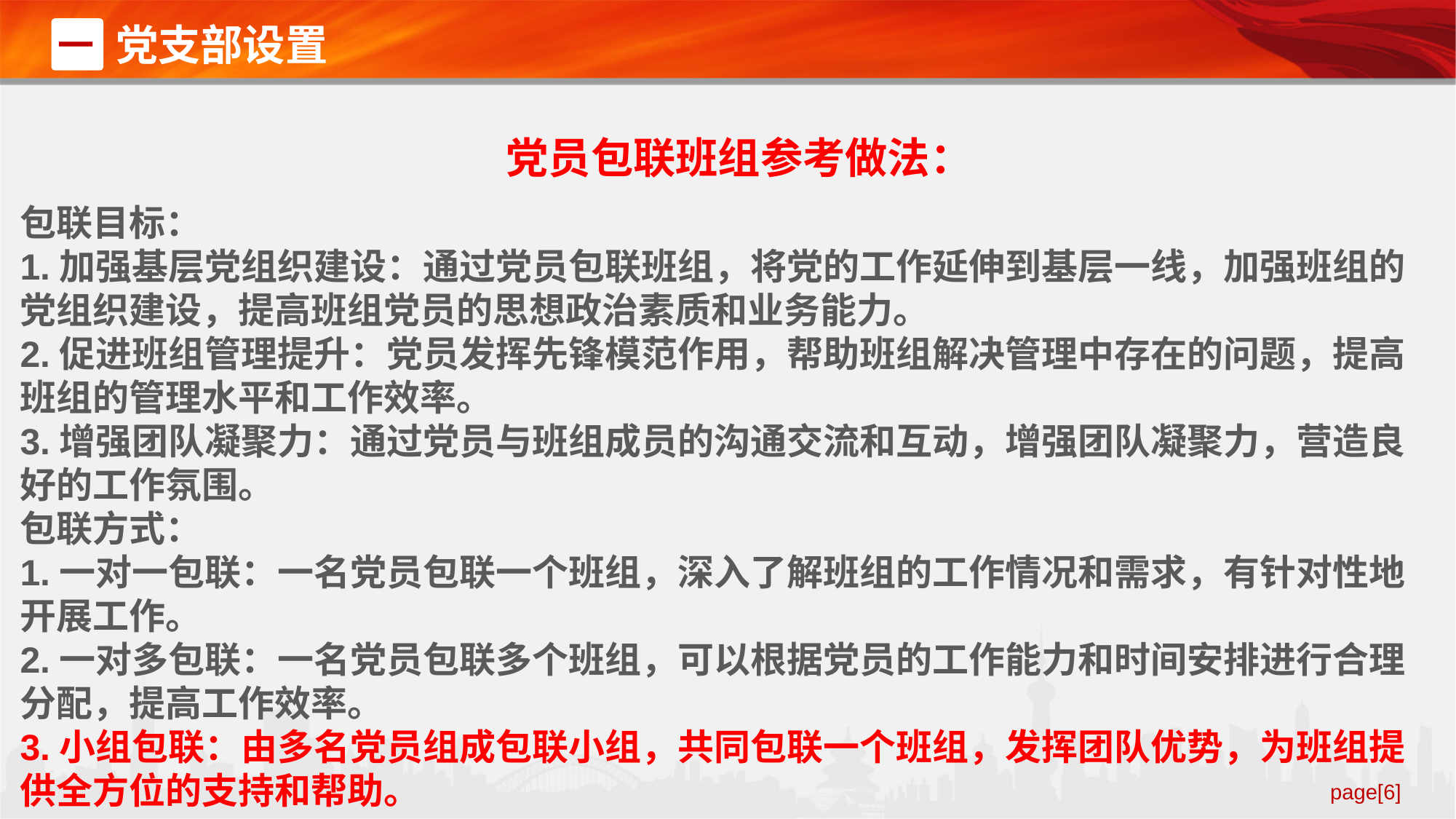

党支部设置
一

党员包联班组参考做法：
包联目标：
1.加强基层党组织建设：通过党员包联班组，将党的工作延伸到基层一线，加强班组的党组织建设，提高班组党员的思想政治素质和业务能力。
2.促进班组管理提升：党员发挥先锋模范作用，帮助班组解决管理中存在的问题，提高班组的管理水平和工作效率。
3.增强团队凝聚力：通过党员与班组成员的沟通交流和互动，增强团队凝聚力，营造良好的工作氛围。
包联方式：
1.一对一包联：一名党员包联一个班组，深入了解班组的工作情况和需求，有针对性地开展工作。
2.一对多包联：一名党员包联多个班组，可以根据党员的工作能力和时间安排进行合理分配，提高工作效率。
3.小组包联：由多名党员组成包联小组，共同包联一个班组，发挥团队优势，为班组提供全方位的支持和帮助。